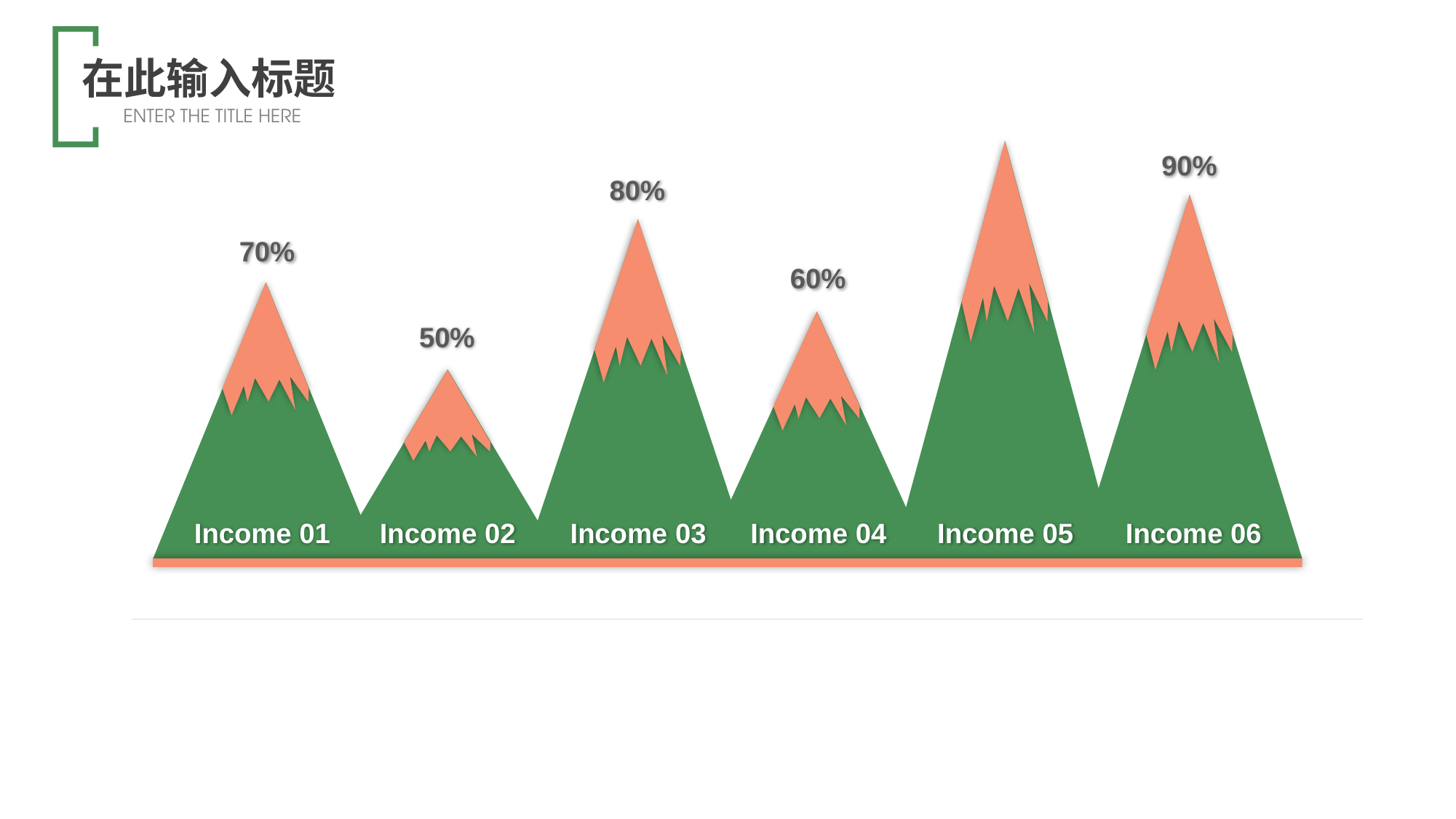

在此输入标题
ENTER THE TITLE HERE

Income 05
90%
80%

Income 06

Income 03
70%
60%

Income 01

Income 04
50%

Income 02